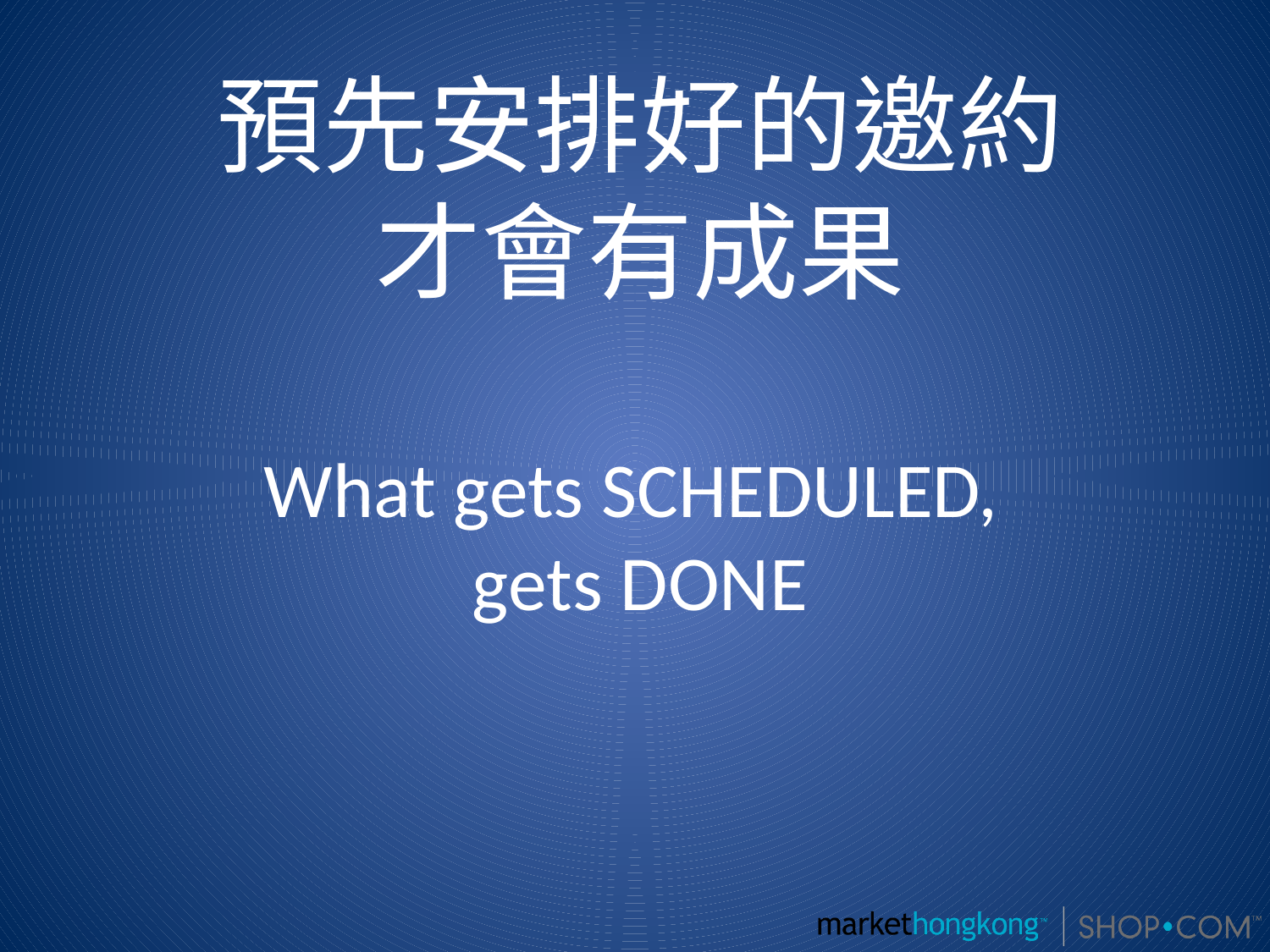

# 預先安排好的邀約 才會有成果 What gets SCHEDULED, gets DONE